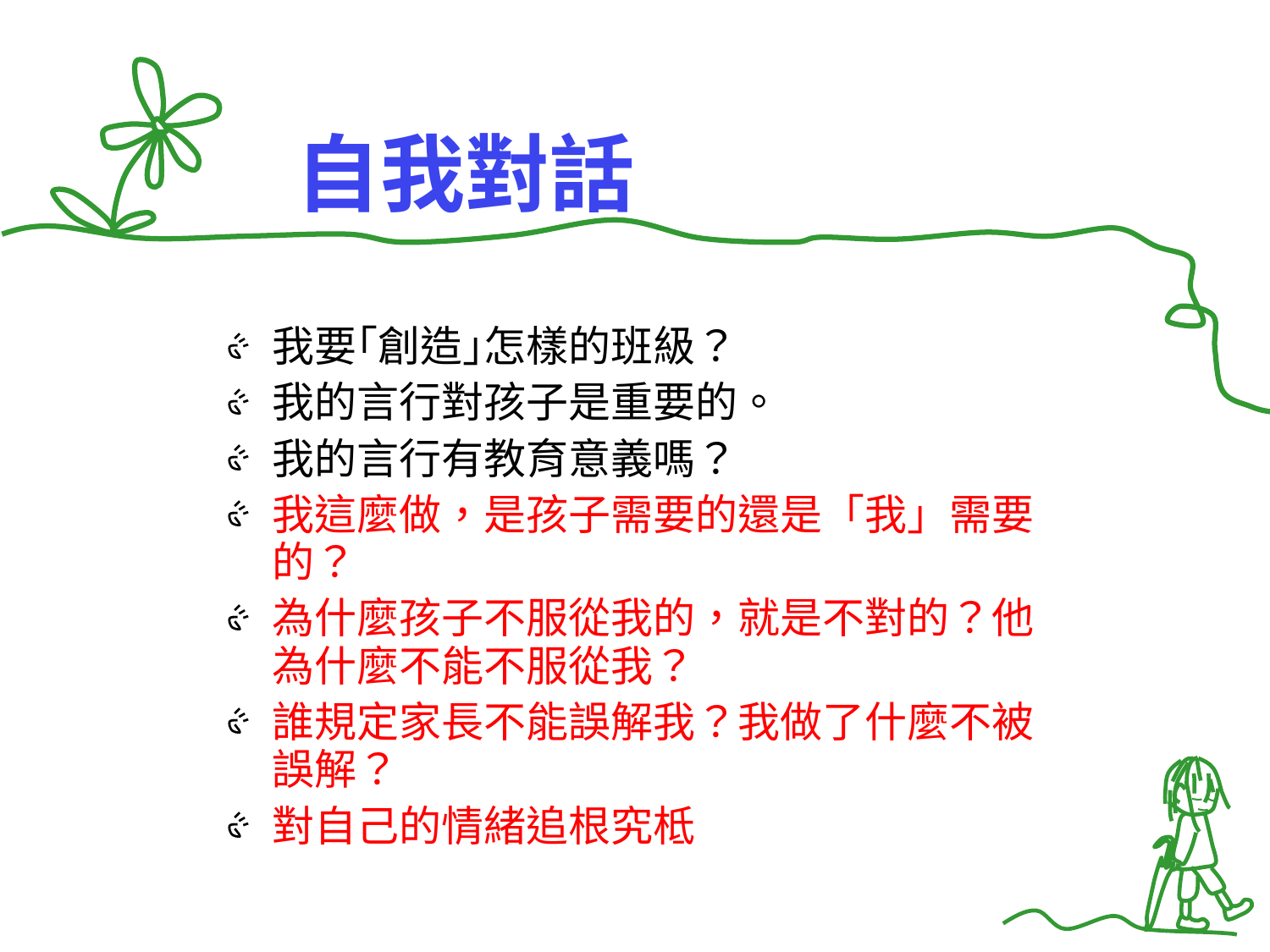

自我對話
我要｢創造｣怎樣的班級？
我的言行對孩子是重要的。
我的言行有教育意義嗎？
我這麼做，是孩子需要的還是「我」需要的？
為什麼孩子不服從我的，就是不對的？他為什麼不能不服從我？
誰規定家長不能誤解我？我做了什麼不被誤解？
對自己的情緒追根究柢